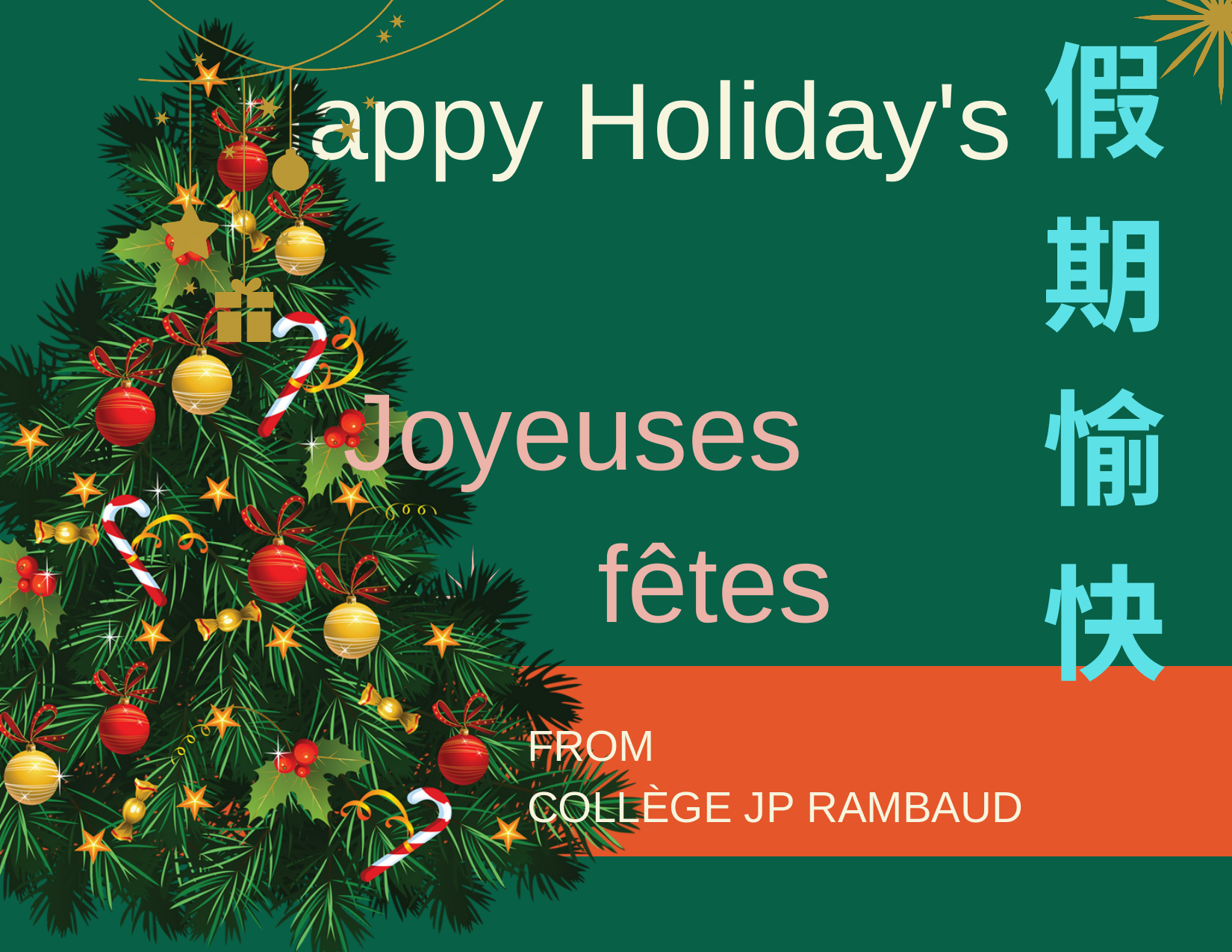

假
期
愉
快

Happy Holiday's
Joyeuses
fêtes

FROM
COLLÈGE JP RAMBAUD